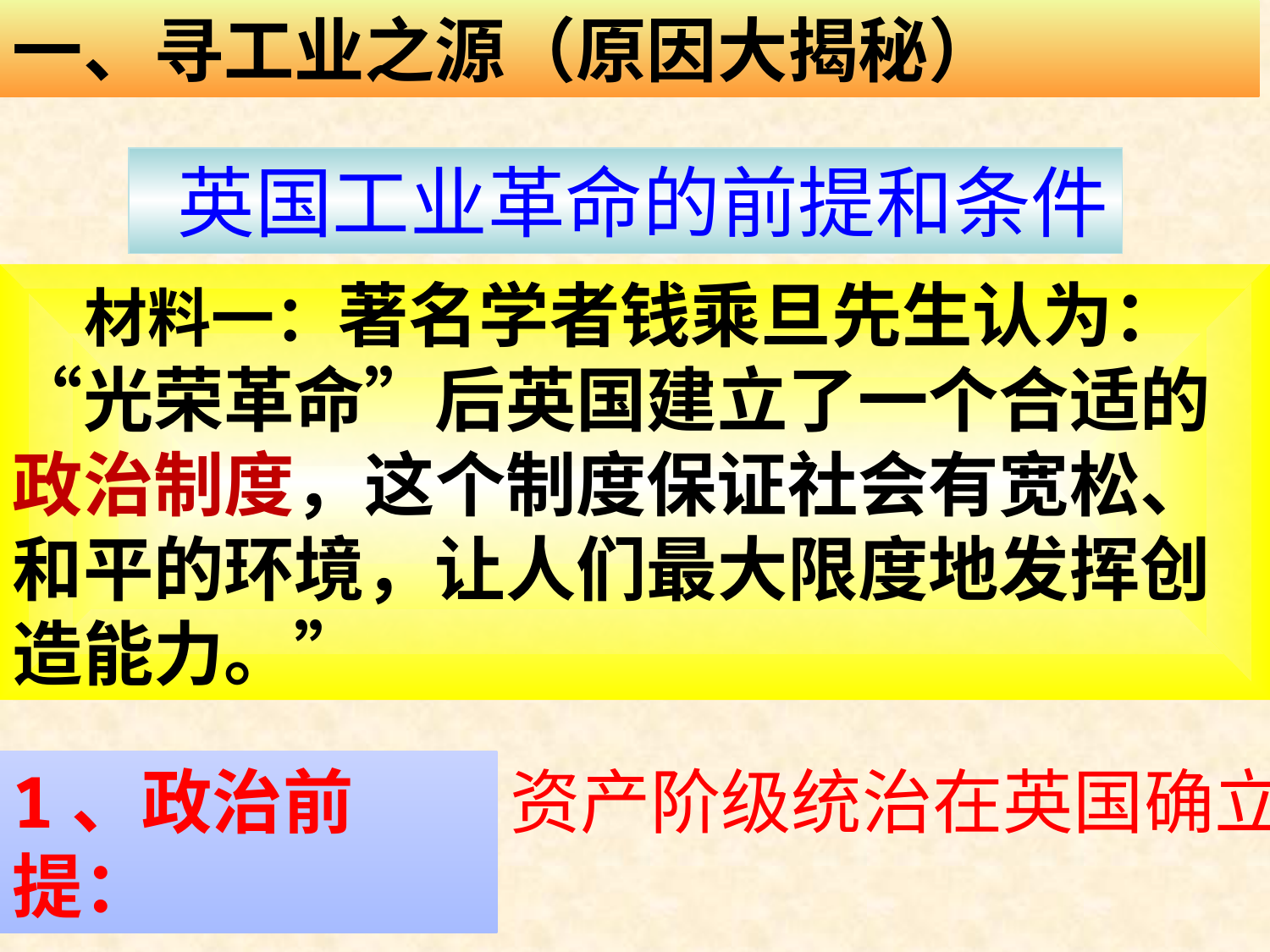

一、寻工业之源（原因大揭秘）
 英国工业革命的前提和条件
    材料一：著名学者钱乘旦先生认为：“光荣革命”后英国建立了一个合适的政治制度，这个制度保证社会有宽松、和平的环境，让人们最大限度地发挥创造能力。”
1、政治前提：
资产阶级统治在英国确立